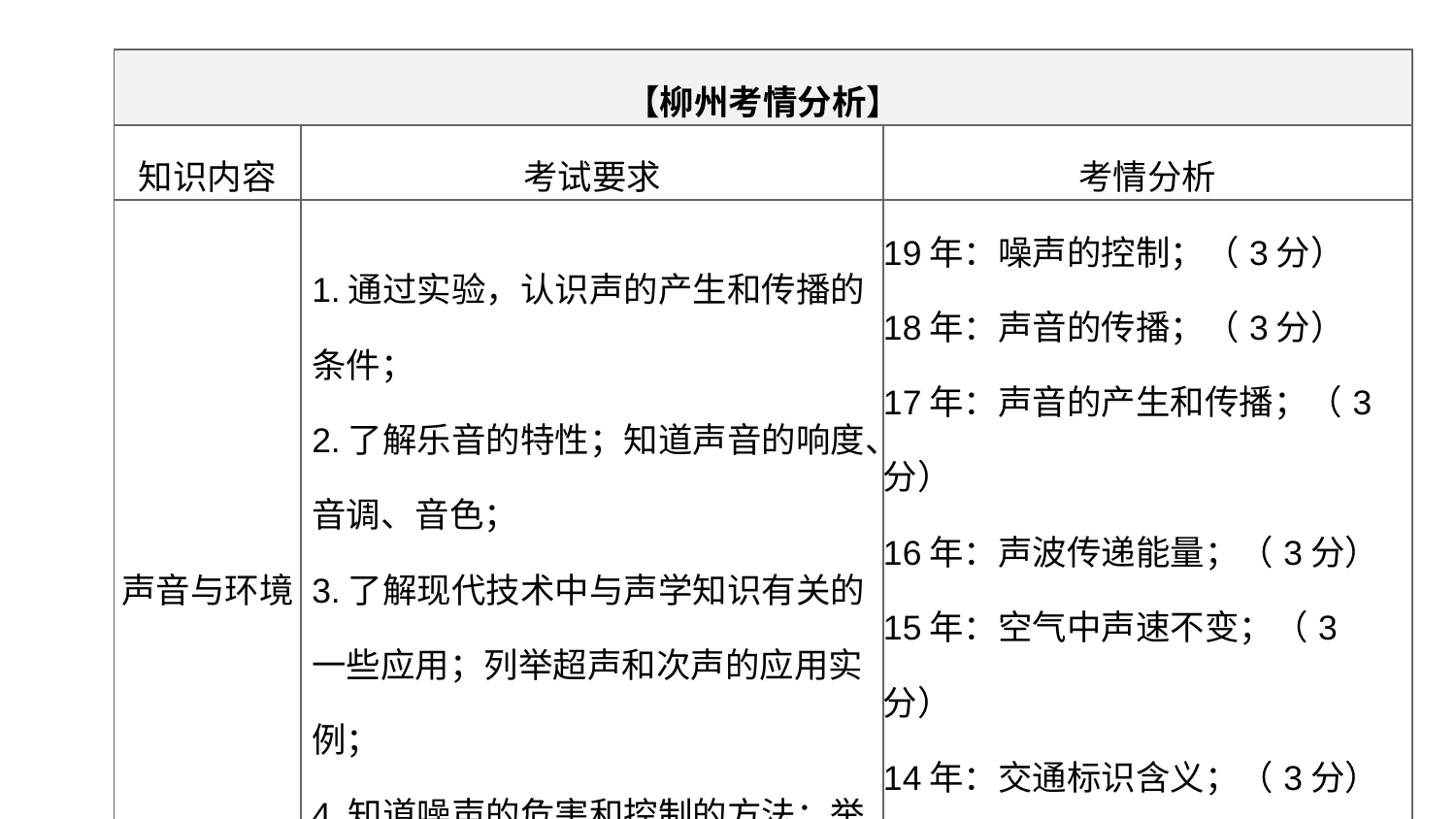

| 【柳州考情分析】 |  |  |
| --- | --- | --- |
| 知识内容 | 考试要求 | 考情分析 |
| 声音与环境 | 1.通过实验，认识声的产生和传播的条件； 2.了解乐音的特性；知道声音的响度、音调、音色； 3.了解现代技术中与声学知识有关的一些应用；列举超声和次声的应用实例； 4.知道噪声的危害和控制的方法；举例说明如何减弱生活环境中的噪声 | 19年：噪声的控制；（3分） 18年：声音的传播；（3分） 17年：声音的产生和传播；（3分） 16年：声波传递能量；（3分） 15年：空气中声速不变；（3分） 14年：交通标识含义；（3分） 13年：声音的产生和传播；（3分） |